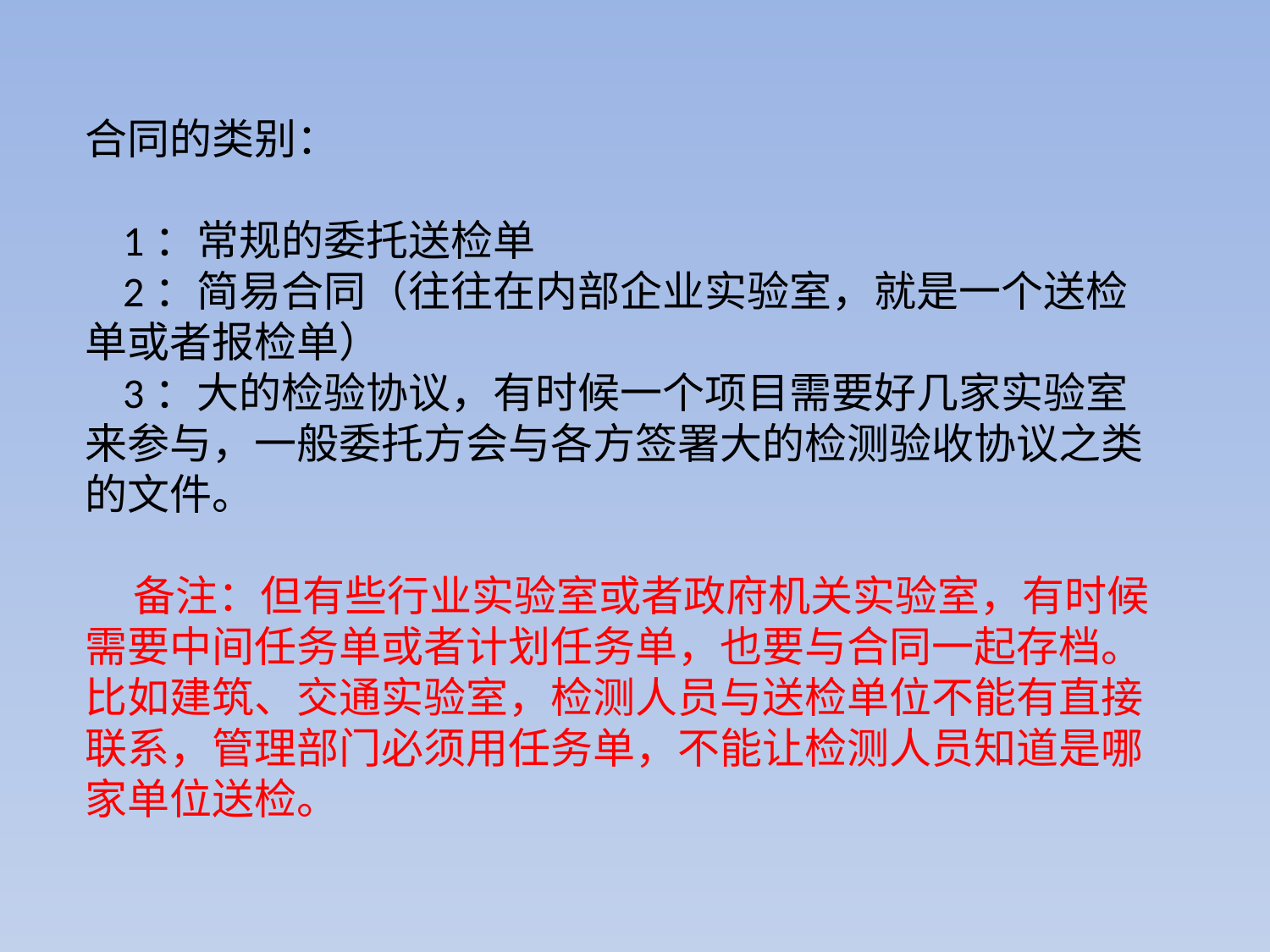

合同的类别：

    1：常规的委托送检单
    2：简易合同（往往在内部企业实验室，就是一个送检单或者报检单）
    3：大的检验协议，有时候一个项目需要好几家实验室来参与，一般委托方会与各方签署大的检测验收协议之类的文件。

    备注：但有些行业实验室或者政府机关实验室，有时候需要中间任务单或者计划任务单，也要与合同一起存档。比如建筑、交通实验室，检测人员与送检单位不能有直接联系，管理部门必须用任务单，不能让检测人员知道是哪家单位送检。